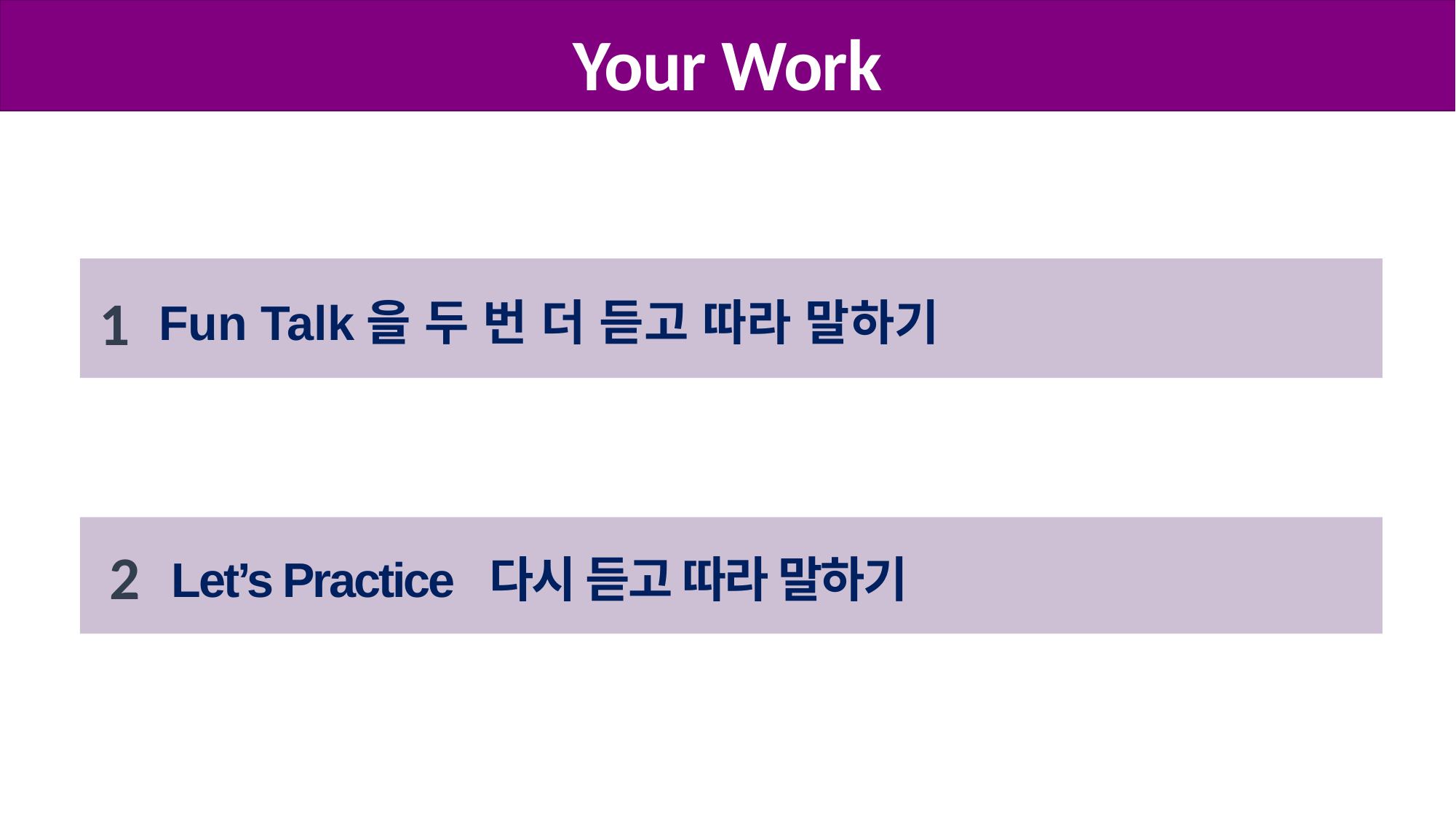

Your Work
        Fun Talk을 두 번 더 듣고 따라 말하기
1

2
Let’s Practice  다시 듣고 따라 말하기